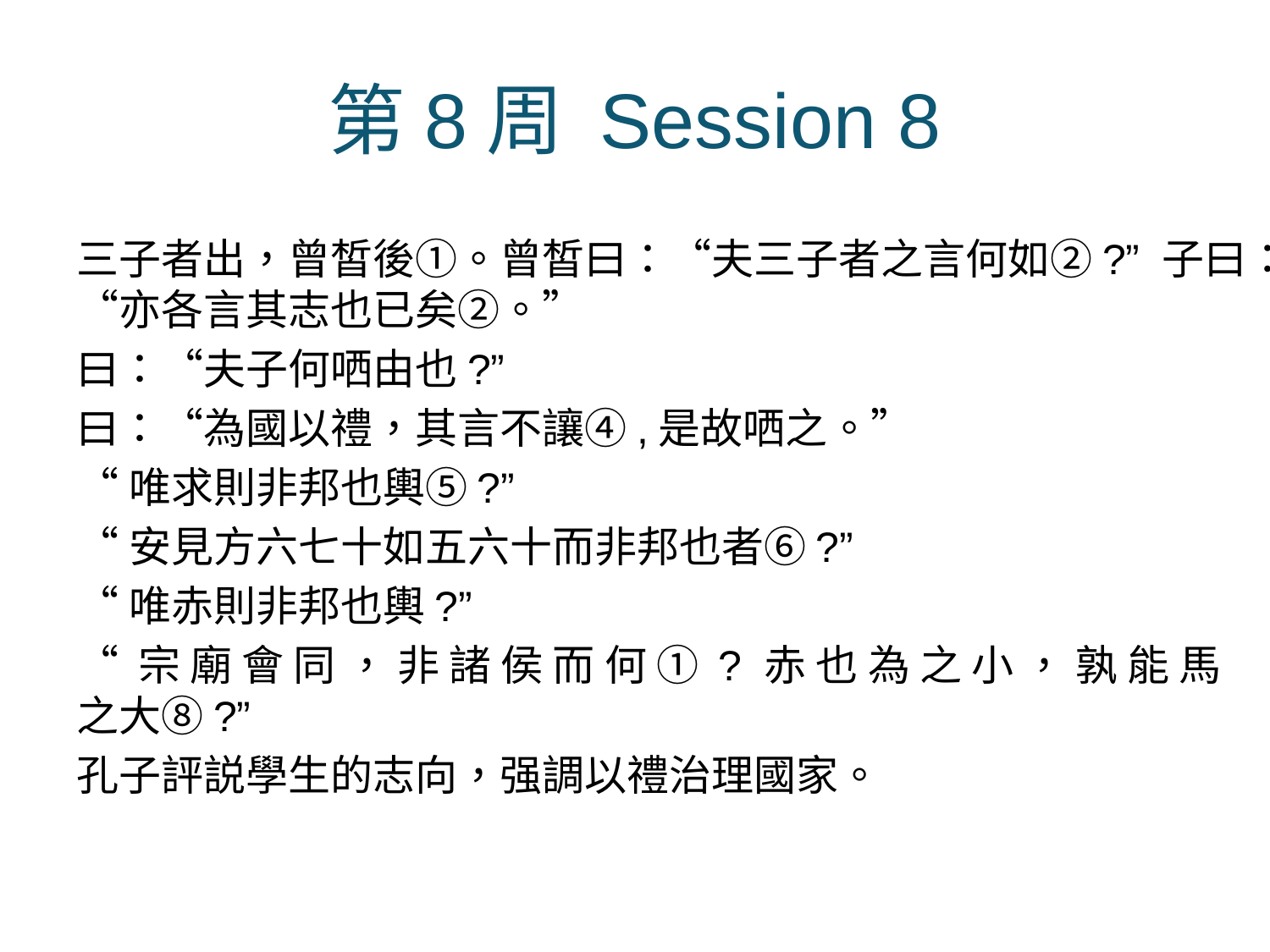

# 第8周 Session 8
三子者出，曾皙後①。曾皙曰：“夫三子者之言何如②?” 子曰：“亦各言其志也已矣②。”
曰：“夫子何哂由也?”
曰：“為國以禮，其言不讓④,是故哂之。”
“唯求則非邦也輿⑤?”
“安見方六七十如五六十而非邦也者⑥?”
“唯赤則非邦也輿?”
“ 宗 廟 會 同 ， 非 諸 侯 而 何 ① ? 赤 也 為 之 小 ， 孰 能 馬 之大⑧?”
孔子評説學生的志向，强調以禮治理國家。